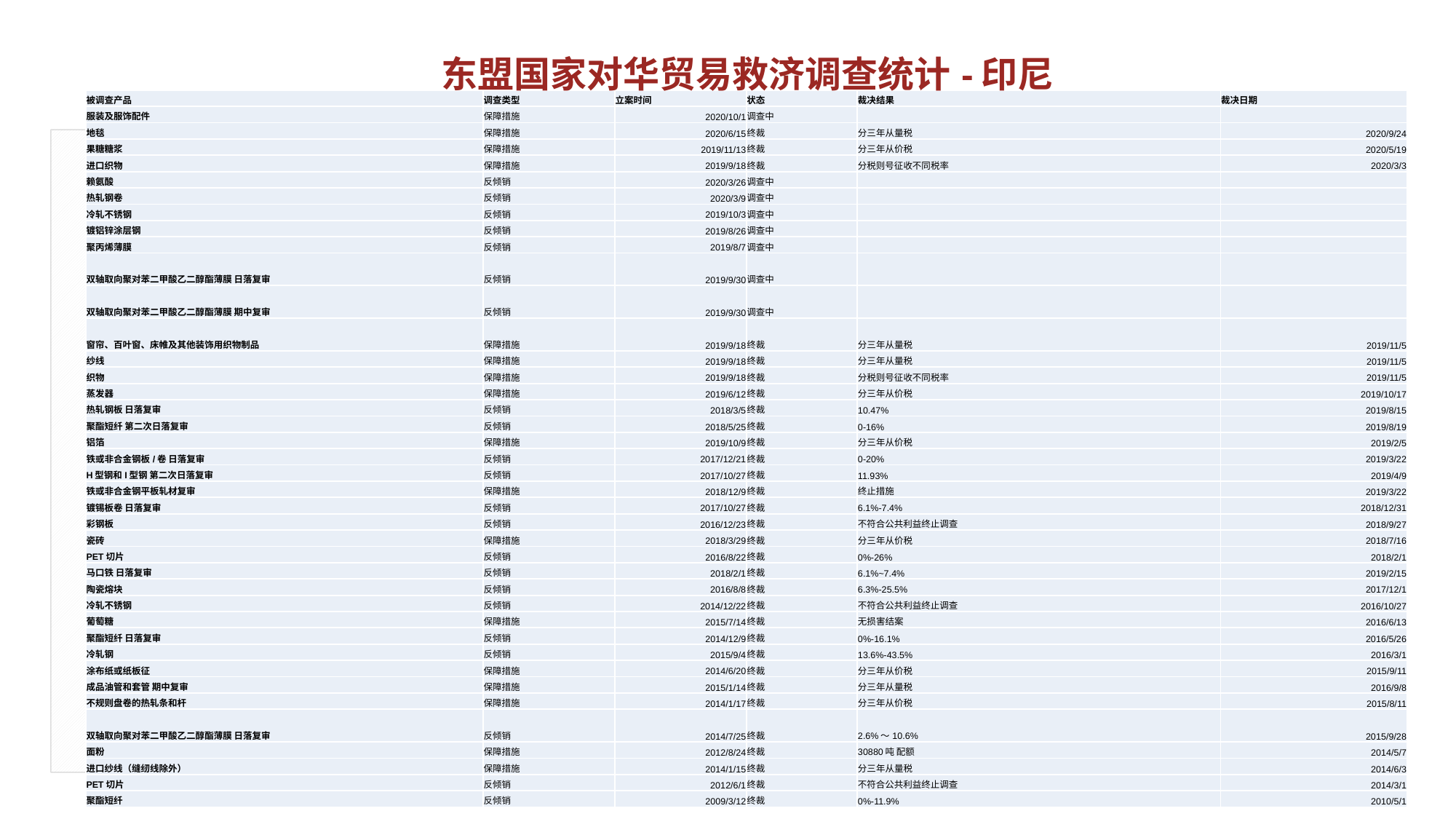

东盟国家对华贸易救济调查统计-印尼
| 被调查产品 | 调查类型 | 立案时间 | 状态 | 裁决结果 | 裁决日期 |
| --- | --- | --- | --- | --- | --- |
| 服装及服饰配件 | 保障措施 | 2020/10/1 | 调查中 |  |  |
| 地毯 | 保障措施 | 2020/6/15 | 终裁 | 分三年从量税 | 2020/9/24 |
| 果糖糖浆 | 保障措施 | 2019/11/13 | 终裁 | 分三年从价税 | 2020/5/19 |
| 进口织物 | 保障措施 | 2019/9/18 | 终裁 | 分税则号征收不同税率 | 2020/3/3 |
| 赖氨酸 | 反倾销 | 2020/3/26 | 调查中 |  |  |
| 热轧钢卷 | 反倾销 | 2020/3/9 | 调查中 |  |  |
| 冷轧不锈钢 | 反倾销 | 2019/10/3 | 调查中 |  |  |
| 镀铝锌涂层钢 | 反倾销 | 2019/8/26 | 调查中 |  |  |
| 聚丙烯薄膜 | 反倾销 | 2019/8/7 | 调查中 |  |  |
| 双轴取向聚对苯二甲酸乙二醇酯薄膜 日落复审 | 反倾销 | 2019/9/30 | 调查中 |  |  |
| 双轴取向聚对苯二甲酸乙二醇酯薄膜 期中复审 | 反倾销 | 2019/9/30 | 调查中 |  |  |
| 窗帘、百叶窗、床帷及其他装饰用织物制品 | 保障措施 | 2019/9/18 | 终裁 | 分三年从量税 | 2019/11/5 |
| 纱线 | 保障措施 | 2019/9/18 | 终裁 | 分三年从量税 | 2019/11/5 |
| 织物 | 保障措施 | 2019/9/18 | 终裁 | 分税则号征收不同税率 | 2019/11/5 |
| 蒸发器 | 保障措施 | 2019/6/12 | 终裁 | 分三年从价税 | 2019/10/17 |
| 热轧钢板 日落复审 | 反倾销 | 2018/3/5 | 终裁 | 10.47% | 2019/8/15 |
| 聚酯短纤 第二次日落复审 | 反倾销 | 2018/5/25 | 终裁 | 0-16% | 2019/8/19 |
| 铝箔 | 保障措施 | 2019/10/9 | 终裁 | 分三年从价税 | 2019/2/5 |
| 铁或非合金钢板/卷 日落复审 | 反倾销 | 2017/12/21 | 终裁 | 0-20% | 2019/3/22 |
| H型钢和I型钢 第二次日落复审 | 反倾销 | 2017/10/27 | 终裁 | 11.93% | 2019/4/9 |
| 铁或非合金钢平板轧材复审 | 保障措施 | 2018/12/9 | 终裁 | 终止措施 | 2019/3/22 |
| 镀锡板卷 日落复审 | 反倾销 | 2017/10/27 | 终裁 | 6.1%-7.4% | 2018/12/31 |
| 彩钢板 | 反倾销 | 2016/12/23 | 终裁 | 不符合公共利益终止调查 | 2018/9/27 |
| 瓷砖 | 保障措施 | 2018/3/29 | 终裁 | 分三年从价税 | 2018/7/16 |
| PET切片 | 反倾销 | 2016/8/22 | 终裁 | 0%-26% | 2018/2/1 |
| 马口铁 日落复审 | 反倾销 | 2018/2/1 | 终裁 | 6.1%~7.4% | 2019/2/15 |
| 陶瓷熔块 | 反倾销 | 2016/8/8 | 终裁 | 6.3%-25.5% | 2017/12/1 |
| 冷轧不锈钢 | 反倾销 | 2014/12/22 | 终裁 | 不符合公共利益终止调查 | 2016/10/27 |
| 葡萄糖 | 保障措施 | 2015/7/14 | 终裁 | 无损害结案 | 2016/6/13 |
| 聚酯短纤 日落复审 | 反倾销 | 2014/12/9 | 终裁 | 0%-16.1% | 2016/5/26 |
| 冷轧钢 | 反倾销 | 2015/9/4 | 终裁 | 13.6%-43.5% | 2016/3/1 |
| 涂布纸或纸板征 | 保障措施 | 2014/6/20 | 终裁 | 分三年从价税 | 2015/9/11 |
| 成品油管和套管 期中复审 | 保障措施 | 2015/1/14 | 终裁 | 分三年从量税 | 2016/9/8 |
| 不规则盘卷的热轧条和杆 | 保障措施 | 2014/1/17 | 终裁 | 分三年从价税 | 2015/8/11 |
| 双轴取向聚对苯二甲酸乙二醇酯薄膜 日落复审 | 反倾销 | 2014/7/25 | 终裁 | 2.6%～10.6% | 2015/9/28 |
| 面粉 | 保障措施 | 2012/8/24 | 终裁 | 30880吨 配额 | 2014/5/7 |
| 进口纱线（缝纫线除外） | 保障措施 | 2014/1/15 | 终裁 | 分三年从量税 | 2014/6/3 |
| PET切片 | 反倾销 | 2012/6/1 | 终裁 | 不符合公共利益终止调查 | 2014/3/1 |
| 聚酯短纤 | 反倾销 | 2009/3/12 | 终裁 | 0%-11.9% | 2010/5/1 |